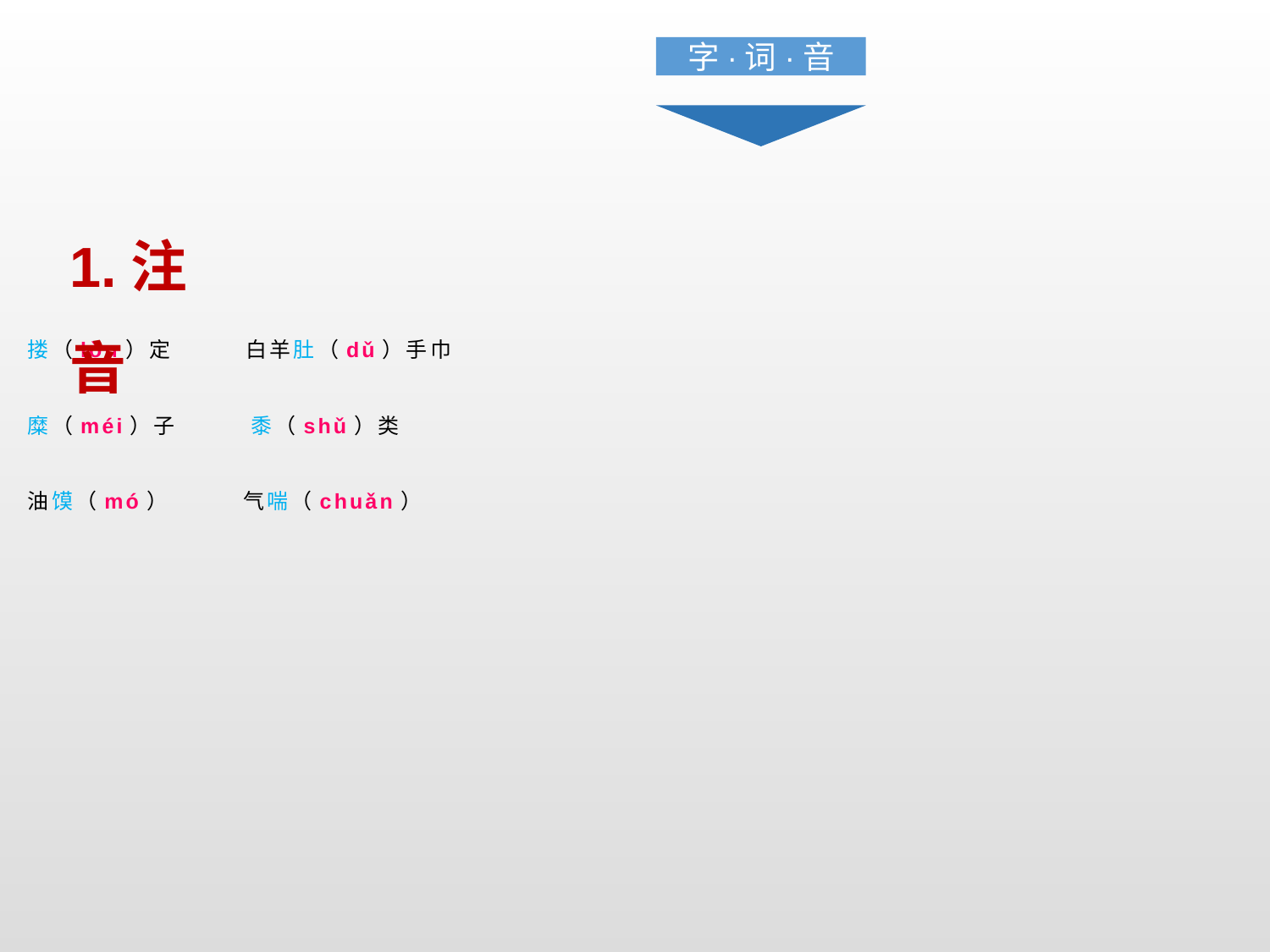

字·词·音

1.注音
搂（lǒu）定          白羊肚（dǔ）手巾

糜（méi）子          黍（shǔ）类

油馍（mó）          气喘（chuǎn）